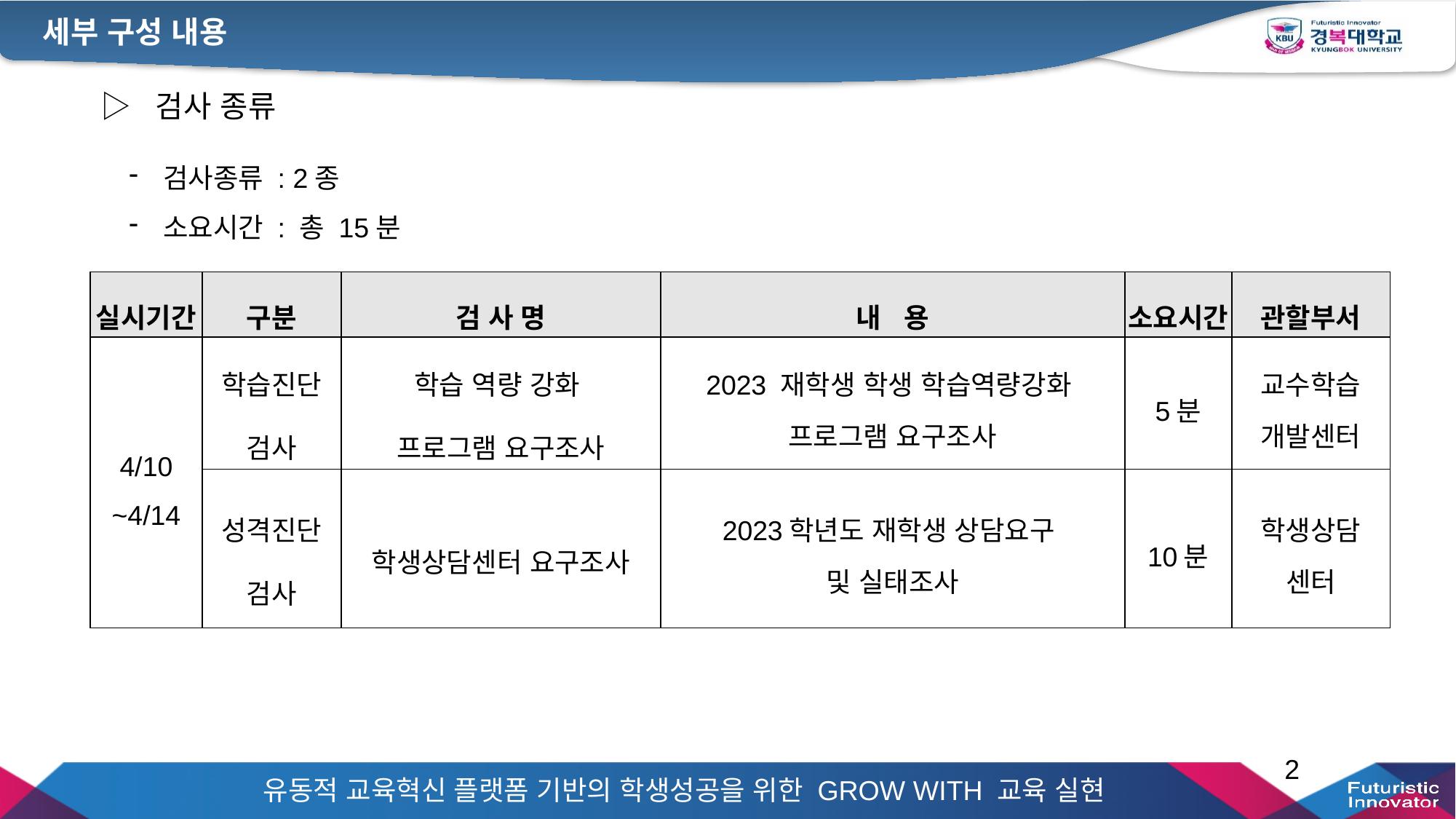

세부 구성 내용
▷  검사 종류
검사종류 : 2종
소요시간 : 총 15분

| 실시기간 | 구분 | 검 사 명 | 내 용 | 소요시간 | 관할부서 |
| --- | --- | --- | --- | --- | --- |
| 4/10 ~4/14 | 학습진단 검사 | 학습 역량 강화 프로그램 요구조사 | 2023 재학생 학생 학습역량강화 프로그램 요구조사 | 5분 | 교수학습 개발센터 |
|  | 성격진단 검사 | 학생상담센터 요구조사 | 2023학년도 재학생 상담요구 및 실태조사 | 10분 | 학생상담 센터 |